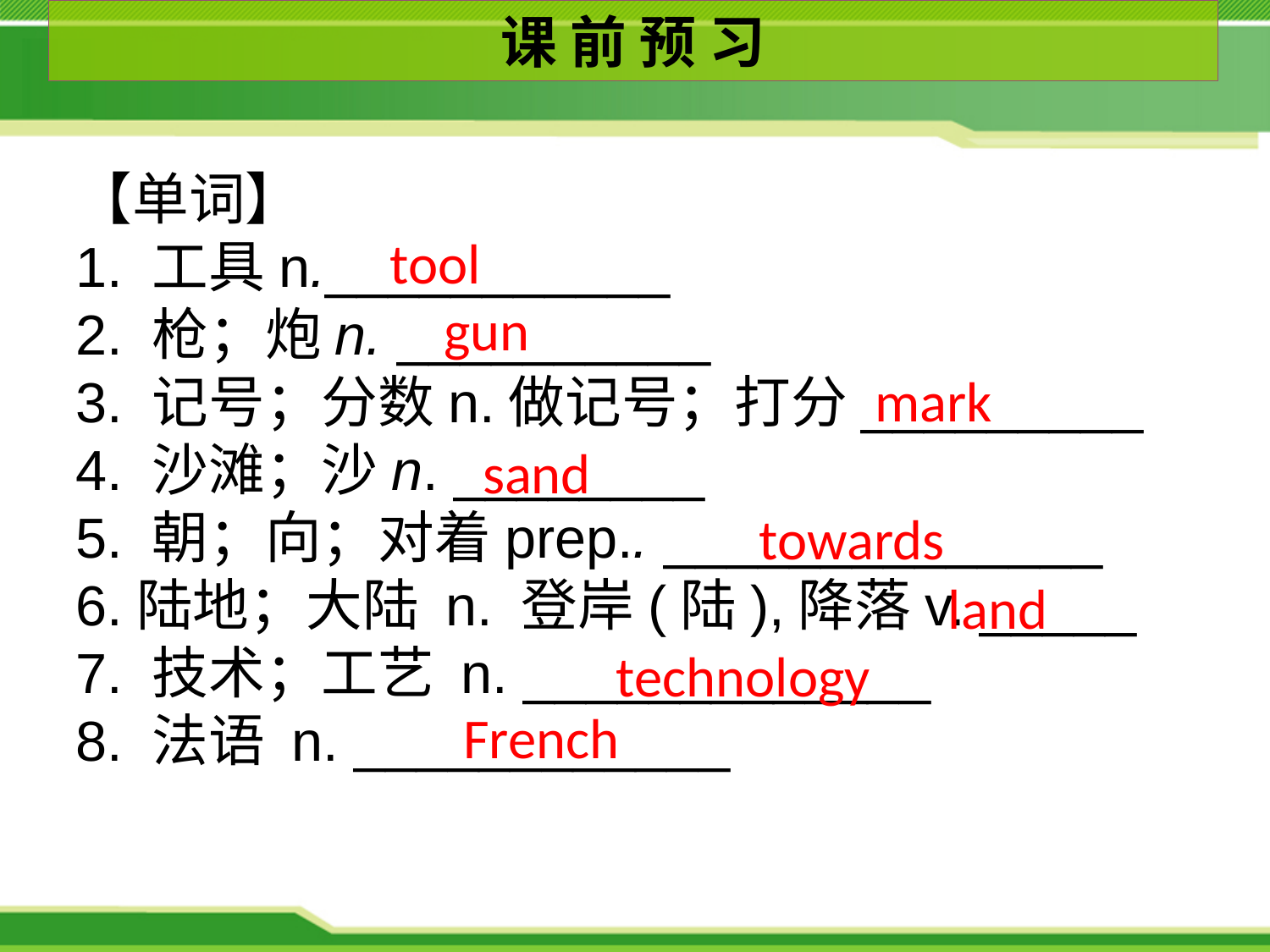

课 前 预 习
【单词】
1. 工具n.___________
2. 枪；炮n. __________
3. 记号；分数n.做记号；打分_________
4. 沙滩；沙n. ________
5. 朝；向；对着prep.. ______________
6.陆地；大陆 n. 登岸(陆),降落v. _____
7. 技术；工艺 n. _____________
8. 法语 n. ____________
tool
gun
mark
sand
towards
land
technology
French